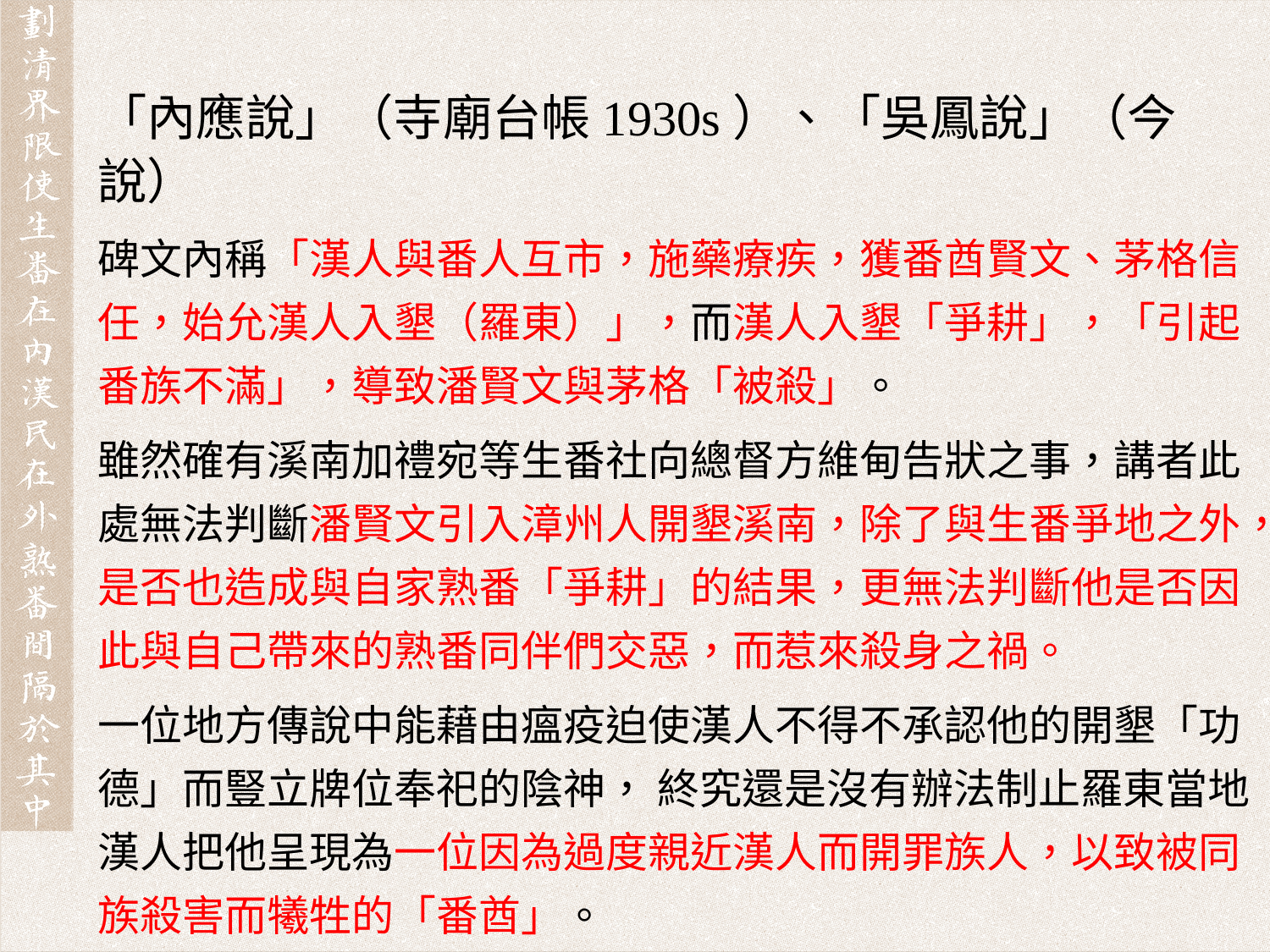

「內應說」（寺廟台帳1930s）、「吳鳳說」（今說）
碑文內稱「漢人與番人互市，施藥療疾，獲番酋賢文、茅格信任，始允漢人入墾（羅東）」，而漢人入墾「爭耕」，「引起番族不滿」，導致潘賢文與茅格「被殺」。
雖然確有溪南加禮宛等生番社向總督方維甸告狀之事，講者此處無法判斷潘賢文引入漳州人開墾溪南，除了與生番爭地之外，是否也造成與自家熟番「爭耕」的結果，更無法判斷他是否因此與自己帶來的熟番同伴們交惡，而惹來殺身之禍。
一位地方傳說中能藉由瘟疫迫使漢人不得不承認他的開墾「功德」而豎立牌位奉祀的陰神， 終究還是沒有辦法制止羅東當地漢人把他呈現為一位因為過度親近漢人而開罪族人，以致被同族殺害而犧牲的「番酋」。